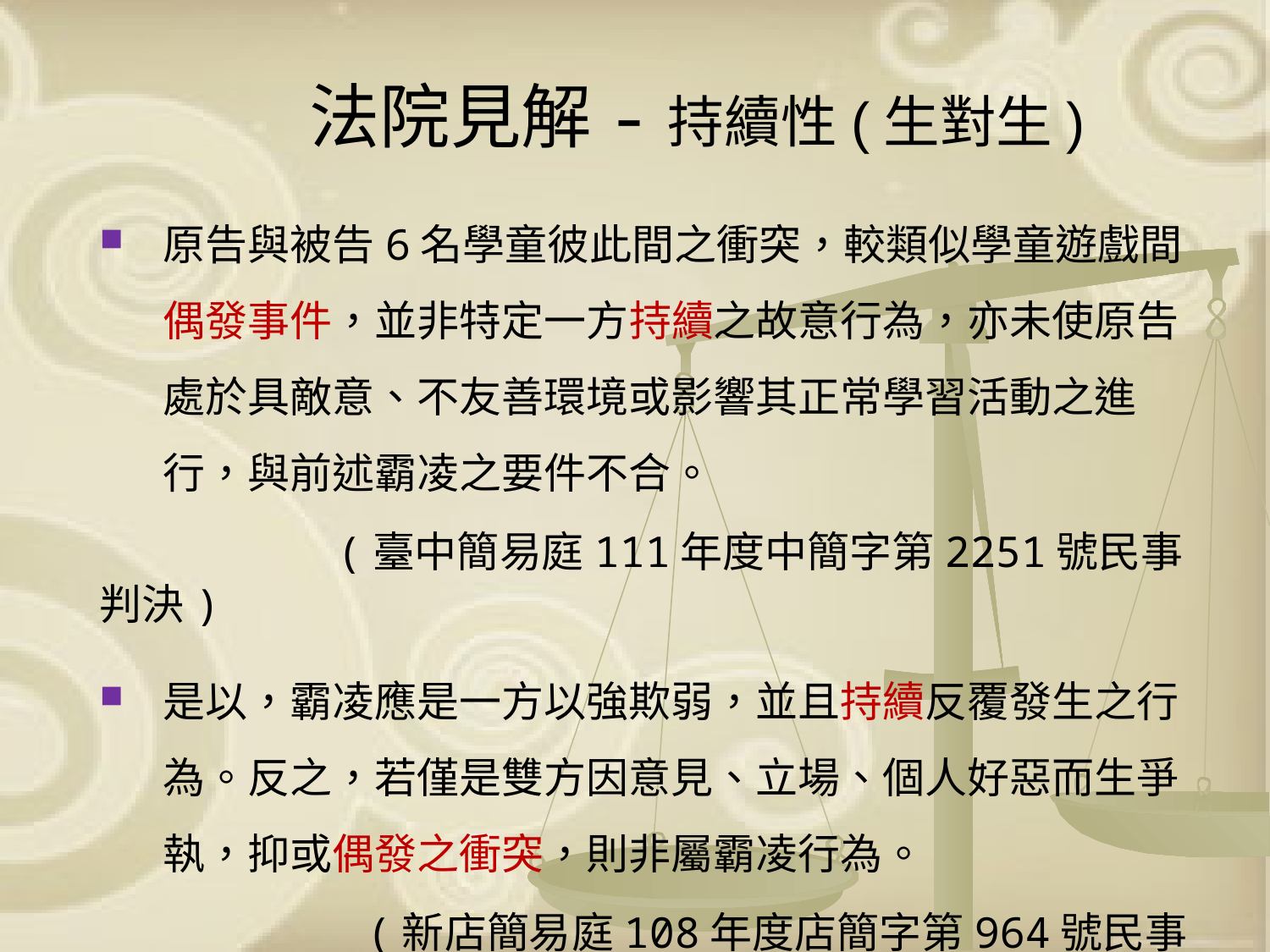

法院見解-持續性(生對生)
原告與被告6名學童彼此間之衝突，較類似學童遊戲間偶發事件，並非特定一方持續之故意行為，亦未使原告處於具敵意、不友善環境或影響其正常學習活動之進行，與前述霸凌之要件不合。
        (臺中簡易庭111年度中簡字第2251號民事判決)
是以，霸凌應是一方以強欺弱，並且持續反覆發生之行為。反之，若僅是雙方因意見、立場、個人好惡而生爭執，抑或偶發之衝突，則非屬霸凌行為。
         (新店簡易庭108年度店簡字第964號民事判決)